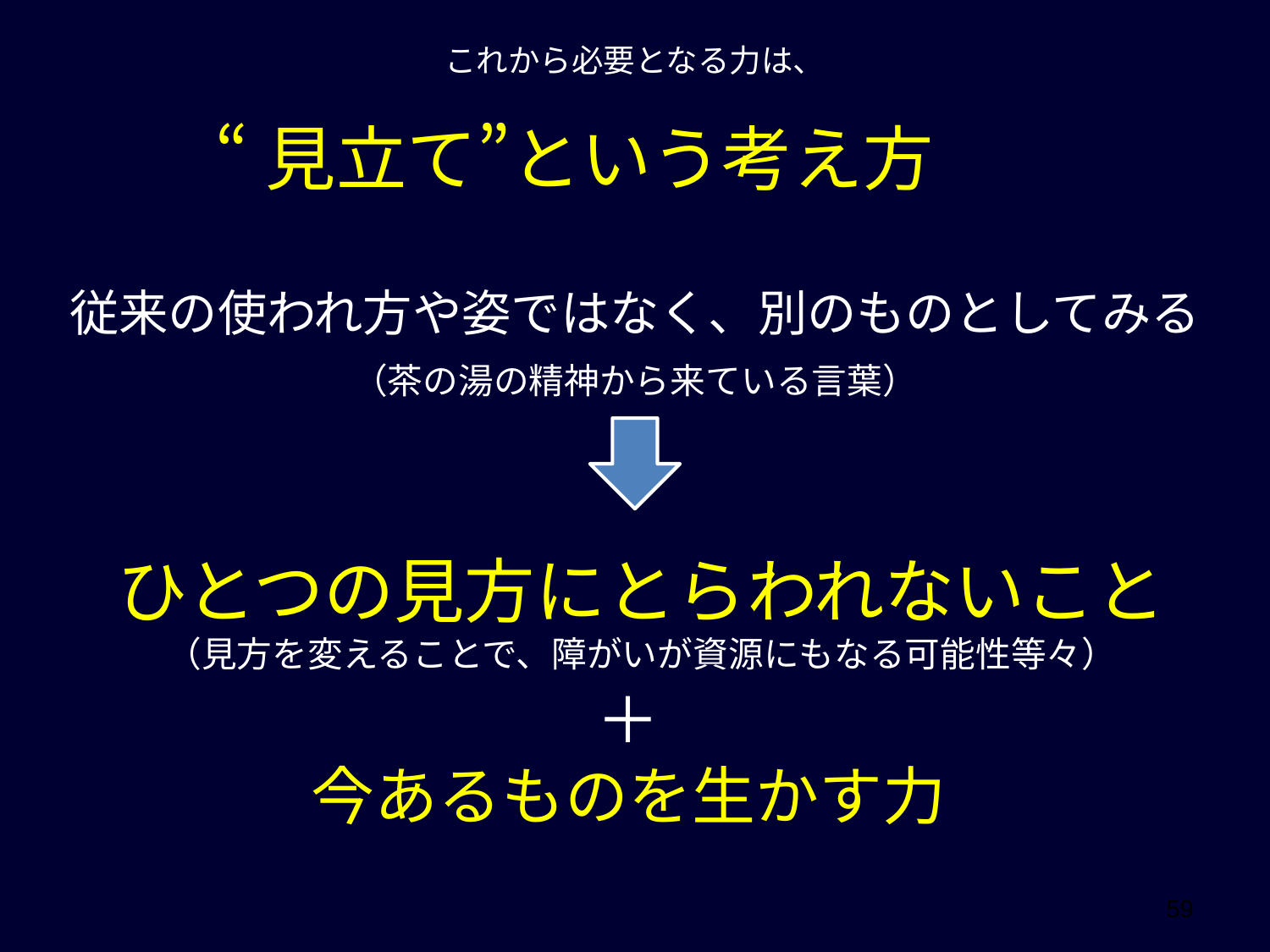

これから必要となる力は、
“見立て”という考え方
従来の使われ方や姿ではなく、別のものとしてみる

（茶の湯の精神から来ている言葉）

ひとつの見方にとらわれないこと
（見方を変えることで、障がいが資源にもなる可能性等々）
＋
今あるものを生かす力
59